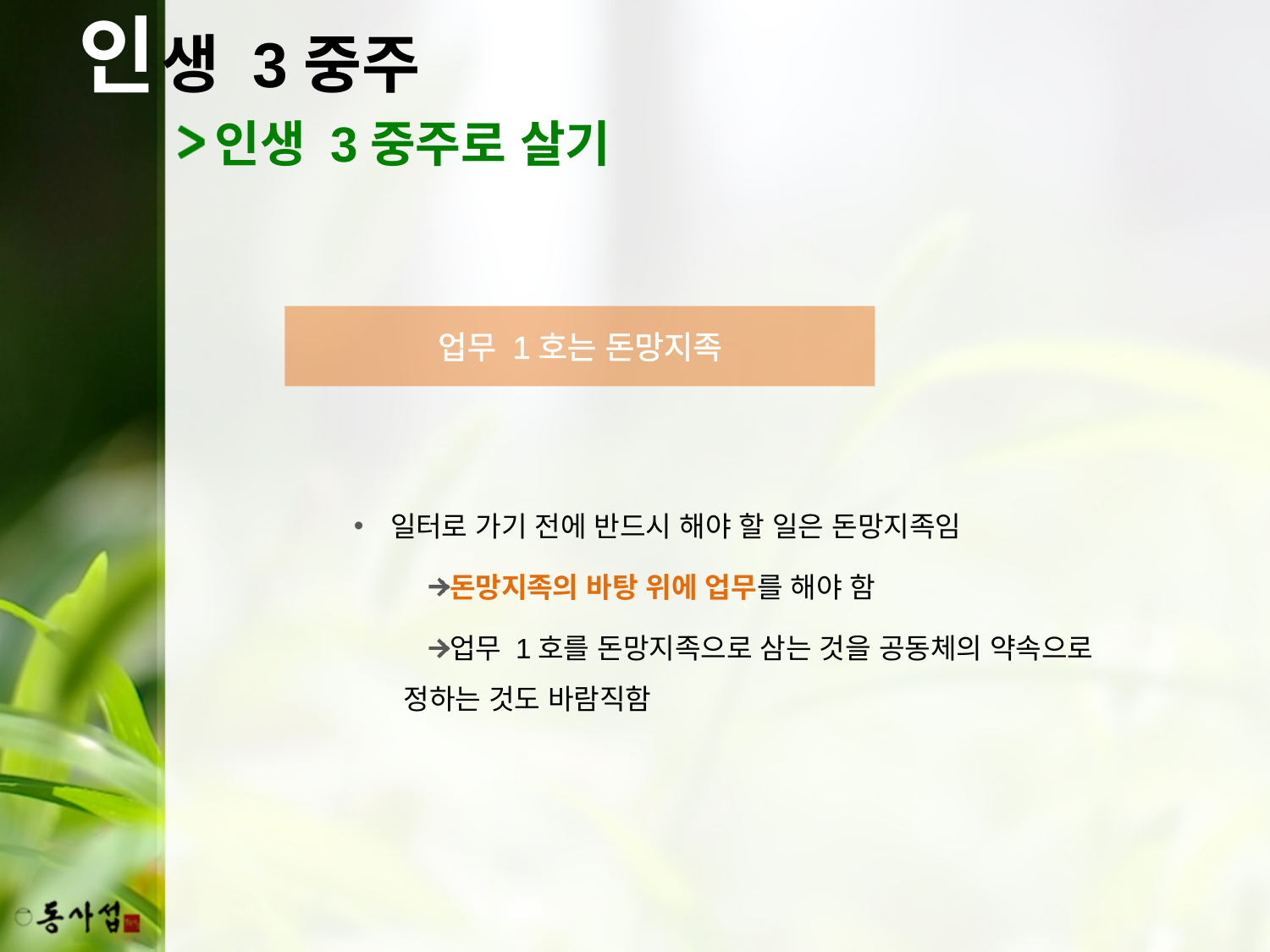

인
생 3중주
인생 3중주로 살기
업무 1호는 돈망지족
일터로 가기 전에 반드시 해야 할 일은 돈망지족임
돈망지족의 바탕 위에 업무를 해야 함
업무 1호를 돈망지족으로 삼는 것을 공동체의 약속으로 정하는 것도 바람직함